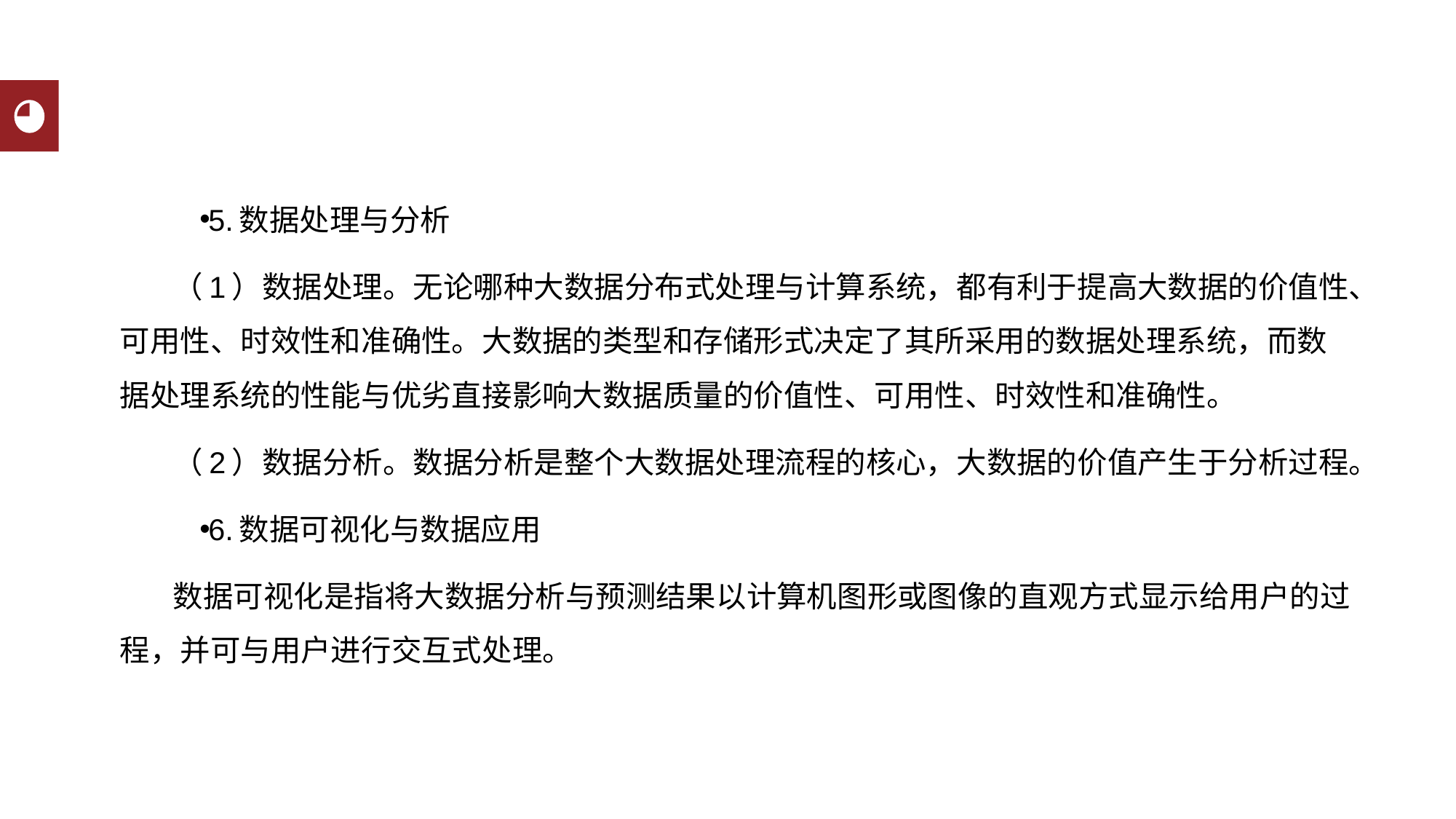

关键词

聚类分析
5.数据处理与分析
（1）数据处理。无论哪种大数据分布式处理与计算系统，都有利于提高大数据的价值性、可用性、时效性和准确性。大数据的类型和存储形式决定了其所采用的数据处理系统，而数据处理系统的性能与优劣直接影响大数据质量的价值性、可用性、时效性和准确性。
（2）数据分析。数据分析是整个大数据处理流程的核心，大数据的价值产生于分析过程。
6.数据可视化与数据应用
数据可视化是指将大数据分析与预测结果以计算机图形或图像的直观方式显示给用户的过程，并可与用户进行交互式处理。